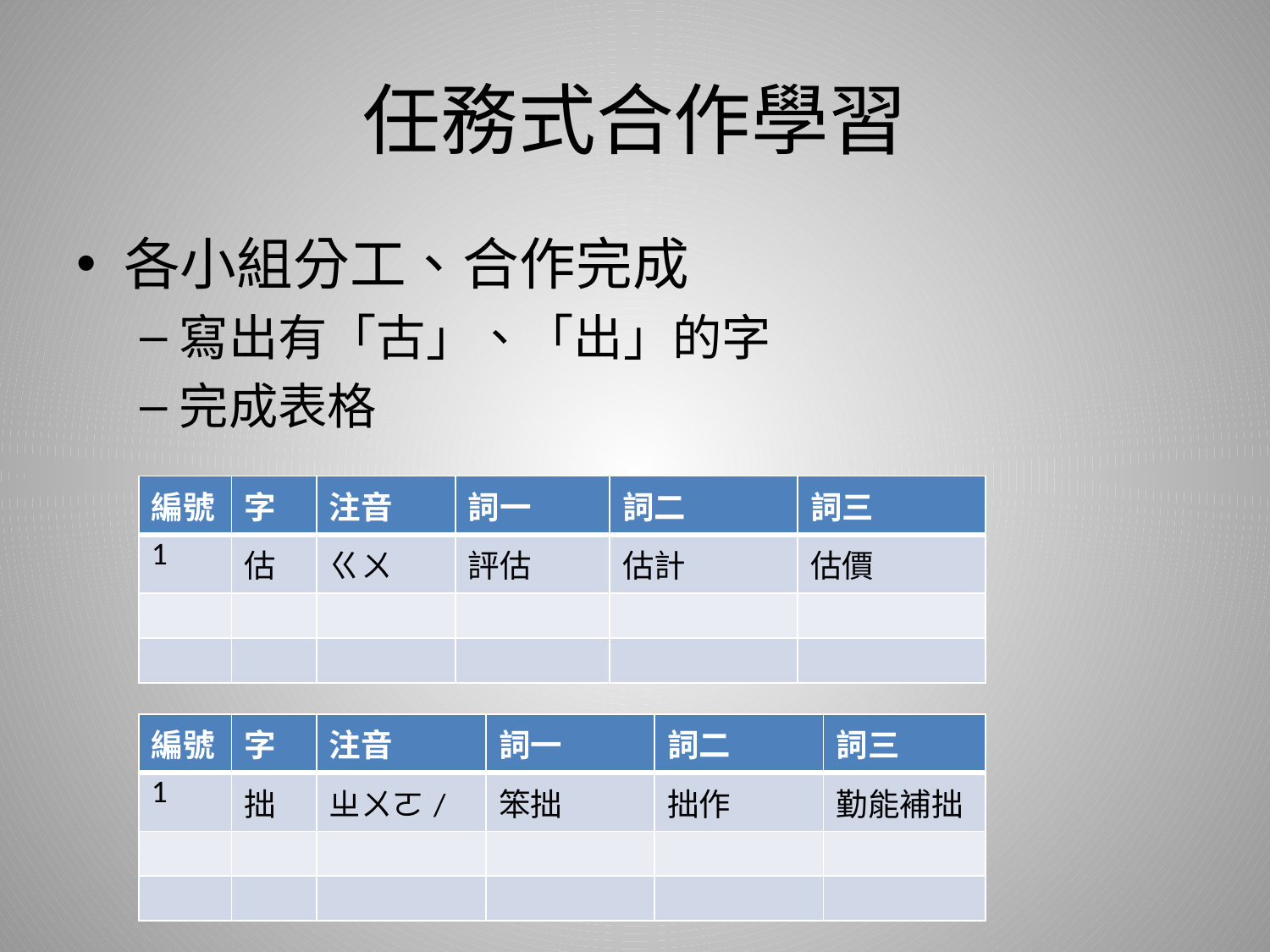

# 任務式合作學習
各小組分工、合作完成
寫出有「古」、「出」的字
完成表格
| 編號 | 字 | 注音 | 詞一 | 詞二 | 詞三 |
| --- | --- | --- | --- | --- | --- |
| 1 | 估 | ㄍㄨ | 評估 | 估計 | 估價 |
|  |  |  |  |  |  |
|  |  |  |  |  |  |
| 編號 | 字 | 注音 | 詞一 | 詞二 | 詞三 |
| --- | --- | --- | --- | --- | --- |
| 1 | 拙 | ㄓㄨㄛ/ | 笨拙 | 拙作 | 勤能補拙 |
|  |  |  |  |  |  |
|  |  |  |  |  |  |